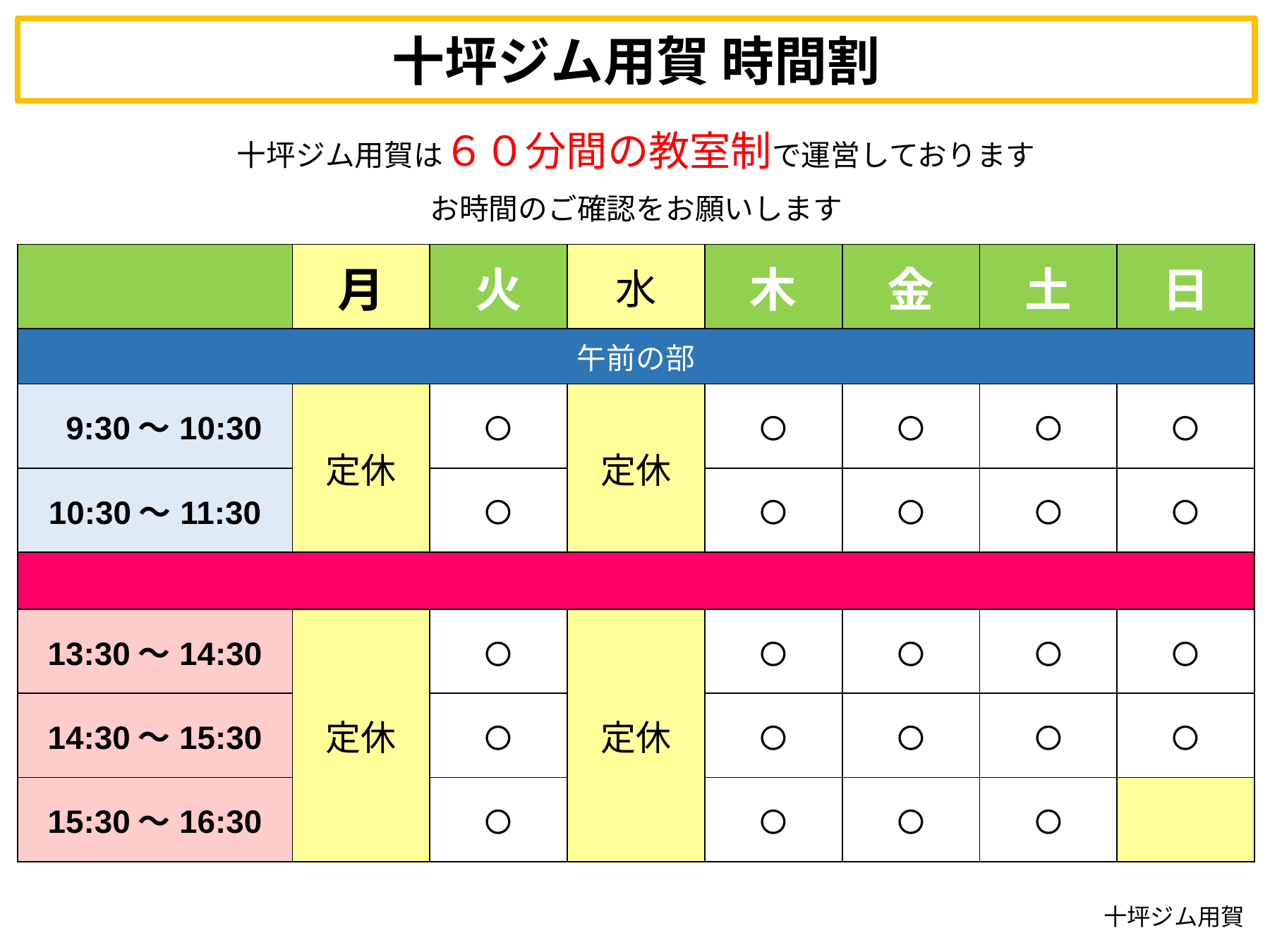

十坪ジム用賀 時間割
十坪ジム用賀は６０分間の教室制で運営しております
お時間のご確認をお願いします
|  | 月 | 火 | 水 | 木 | 金 | 土 | 日 |
| --- | --- | --- | --- | --- | --- | --- | --- |
| 午前の部 |  |  |  |  |  |  |  |
| 9:30～10:30 | 定休 | ○ | 定休 | ○ | ○ | ○ | ○ |
| 10:30～11:30 |  | ○ |  | ○ | ○ | ○ | ○ |
|  |  |  |  |  |  |  |  |
| 13:30～14:30 | 定休 | ○ | 定休 | ○ | ○ | ○ | ○ |
| 14:30～15:30 |  | ○ |  | ○ | ○ | ○ | ○ |
| 15:30～16:30 |  | ○ |  | ○ | ○ | ○ |  |
十坪ジム用賀